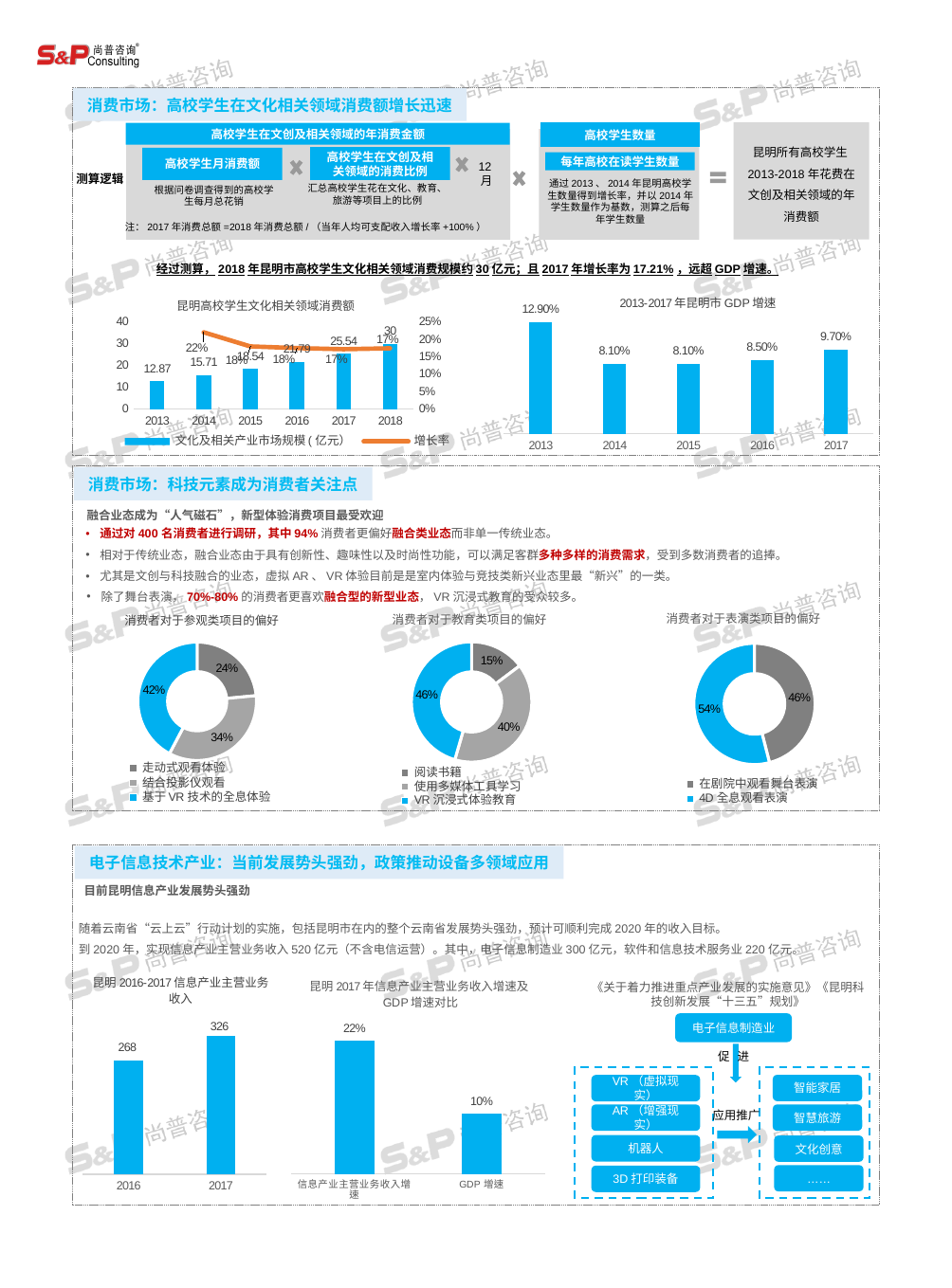

消费市场：高校学生在文化相关领域消费额增长迅速
高校学生数量
高校学生在文创及相关领域的消费比例
高校学生月消费额
12月
每年高校在读学生数量

汇总高校学生花在文化、教育、旅游等项目上的比例
根据问卷调查得到的高校学生每月总花销
注：2017年消费总额=2018年消费总额/（当年人均可支配收入增长率+100%）
昆明所有高校学生2013-2018年花费在文创及相关领域的年消费额

高校学生在文创及相关领域的年消费金额

测算逻辑
通过2013、2014年昆明高校学生数量得到增长率，并以2014年学生数量作为基数，测算之后每年学生数量
经过测算，2018年昆明市高校学生文化相关领域消费规模约30亿元；且2017年增长率为17.21%，远超GDP增速。

### Chart: 昆明高校学生文化相关领域消费额

| Category | 文化及相关产业市场规模(亿元） | 增长率 |
|---|---|---|
| 2013 | 12.87 | None |
| 2014 | 15.71 | 0.2206682206682209 |
| 2015 | 18.54 | 0.18014003819223423 |
| 2016 | 21.79 | 0.1752966558791802 |
| 2017 | 25.54 | 0.17209729233593385 |
| 2018 | 30.0 | 0.1746280344557558 |

### Chart: 2013-2017年昆明市GDP增速

| Category | 系列 1 |
|---|---|
| 2013 | 0.129 |
| 2014 | 0.081 |
| 2015 | 0.081 |
| 2016 | 0.085 |
| 2017 | 0.097 |
通过对400名消费者进行调研，其中94%消费者更偏好融合类业态而非单一传统业态。
相对于传统业态，融合业态由于具有创新性、趣味性以及时尚性功能，可以满足客群多种多样的消费需求，受到多数消费者的追捧。
尤其是文创与科技融合的业态，虚拟AR、VR体验目前是是室内体验与竞技类新兴业态里最“新兴”的一类。
消费市场：科技元素成为消费者关注点

### Chart: 消费者对于参观类项目的偏好

| Category | 消费者数量 |
|---|---|
| 走动式观看体验 | 94.0 |
| 结合投影仪观看 | 137.0 |
| 基于VR技术的全息体验 | 169.0 |

### Chart: 消费者对于教育类项目的偏好

| Category | 消费者数量 |
|---|---|
| 阅读书籍 | 59.0 |
| 使用多媒体工具学习 | 159.0 |
| VR沉浸式体验教育 | 182.0 |
融合业态成为“人气磁石”，新型体验消费项目最受欢迎

### Chart: 消费者对于表演类项目的偏好

| Category | 消费者数量 |
|---|---|
| 在剧院中观看舞台表演 | 46.0 |
| 4D全息观看表演 | 54.0 |
除了舞台表演，70%-80%的消费者更喜欢融合型的新型业态，VR沉浸式教育的受众较多。

电子信息技术产业：当前发展势头强劲，政策推动设备多领域应用
目前昆明信息产业发展势头强劲
随着云南省“云上云”行动计划的实施，包括昆明市在内的整个云南省发展势头强劲，预计可顺利完成2020年的收入目标。
到2020年，实现信息产业主营业务收入520亿元（不含电信运营）。其中，电子信息制造业300亿元，软件和信息技术服务业220亿元。

### Chart: 昆明2016-2017信息产业主营业务收入

| Category | 系列 1 |
|---|---|
| 2016 | 268.45 |
| 2017 | 326.3 |

### Chart: 昆明2017年信息产业主营业务收入增速及GDP增速对比

| Category | 系列 1 |
|---|---|
| 信息产业主营业务收入增速 | 0.215 |
| GDP增速 | 0.097 |
《关于着力推进重点产业发展的实施意见》《昆明科技创新发展“十三五”规划》

电子信息制造业
促   进

智能家居
VR（虚拟现实）
应用推广
AR（增强现实）
智慧旅游

机器人
文化创意
……
3D打印装备